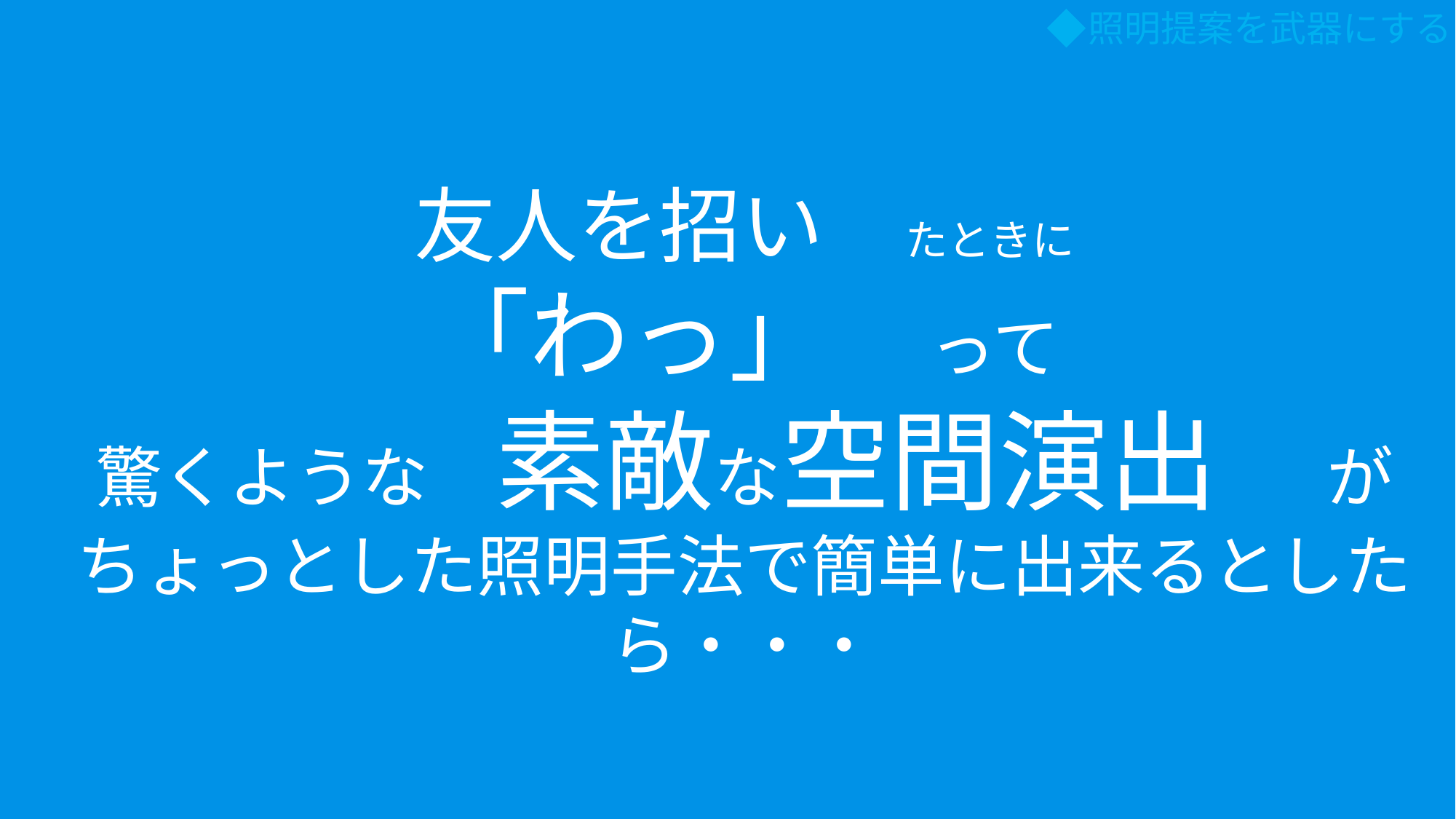

友人を招い　たときに
「わっ」　って
驚くような　素敵な空間演出　が
ちょっとした照明手法で簡単に出来るとしたら・・・